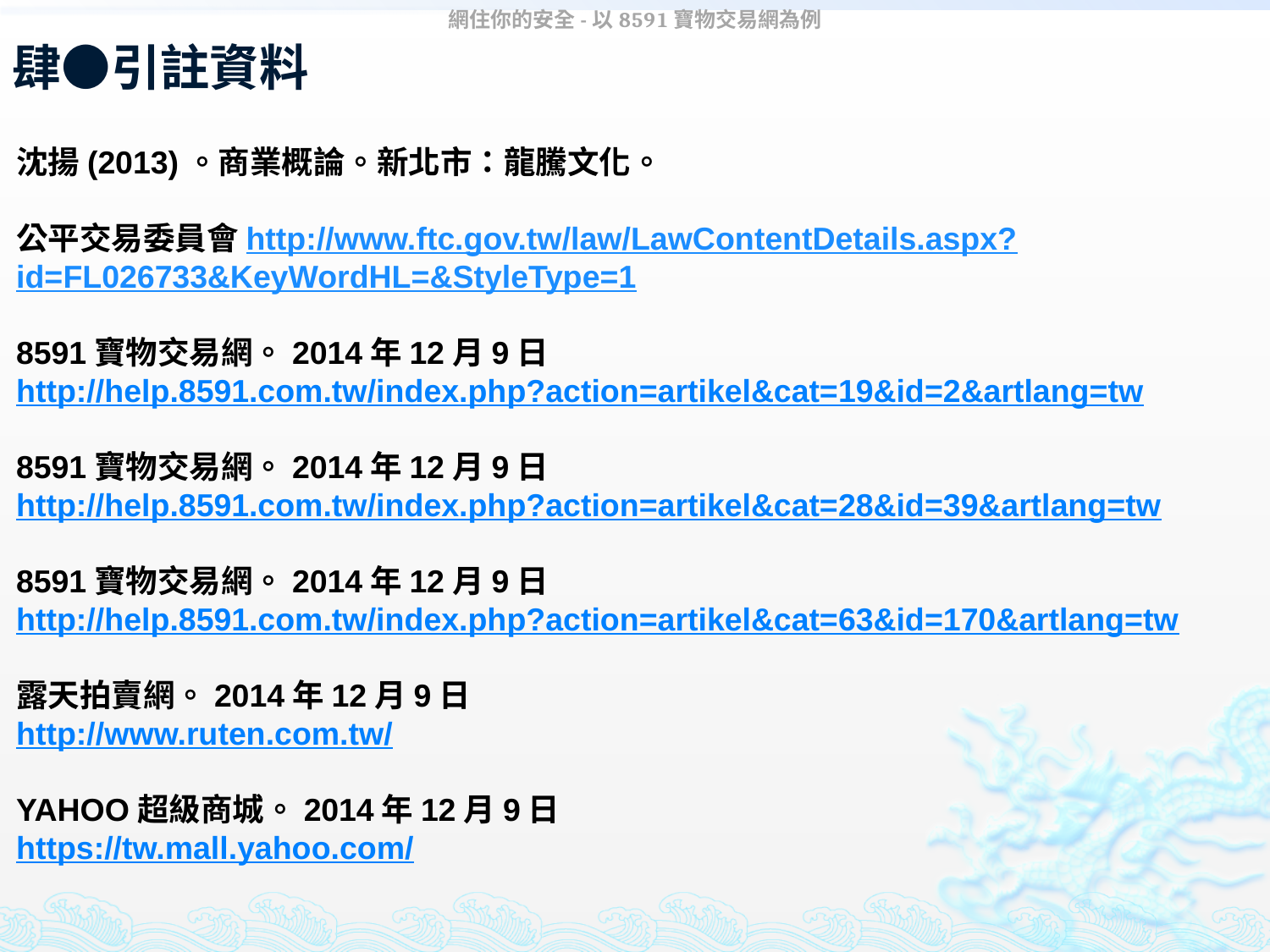

網住你的安全-以8591寶物交易網為例
肆●引註資料
沈揚(2013)。商業概論。新北市：龍騰文化。

公平交易委員會http://www.ftc.gov.tw/law/LawContentDetails.aspx?id=FL026733&KeyWordHL=&StyleType=1

8591寶物交易網。2014年12月9日
http://help.8591.com.tw/index.php?action=artikel&cat=19&id=2&artlang=tw

8591寶物交易網。2014年12月9日
http://help.8591.com.tw/index.php?action=artikel&cat=28&id=39&artlang=tw

8591寶物交易網。2014年12月9日
http://help.8591.com.tw/index.php?action=artikel&cat=63&id=170&artlang=tw

露天拍賣網。2014年12月9日
http://www.ruten.com.tw/

YAHOO超級商城。2014年12月9日
https://tw.mall.yahoo.com/